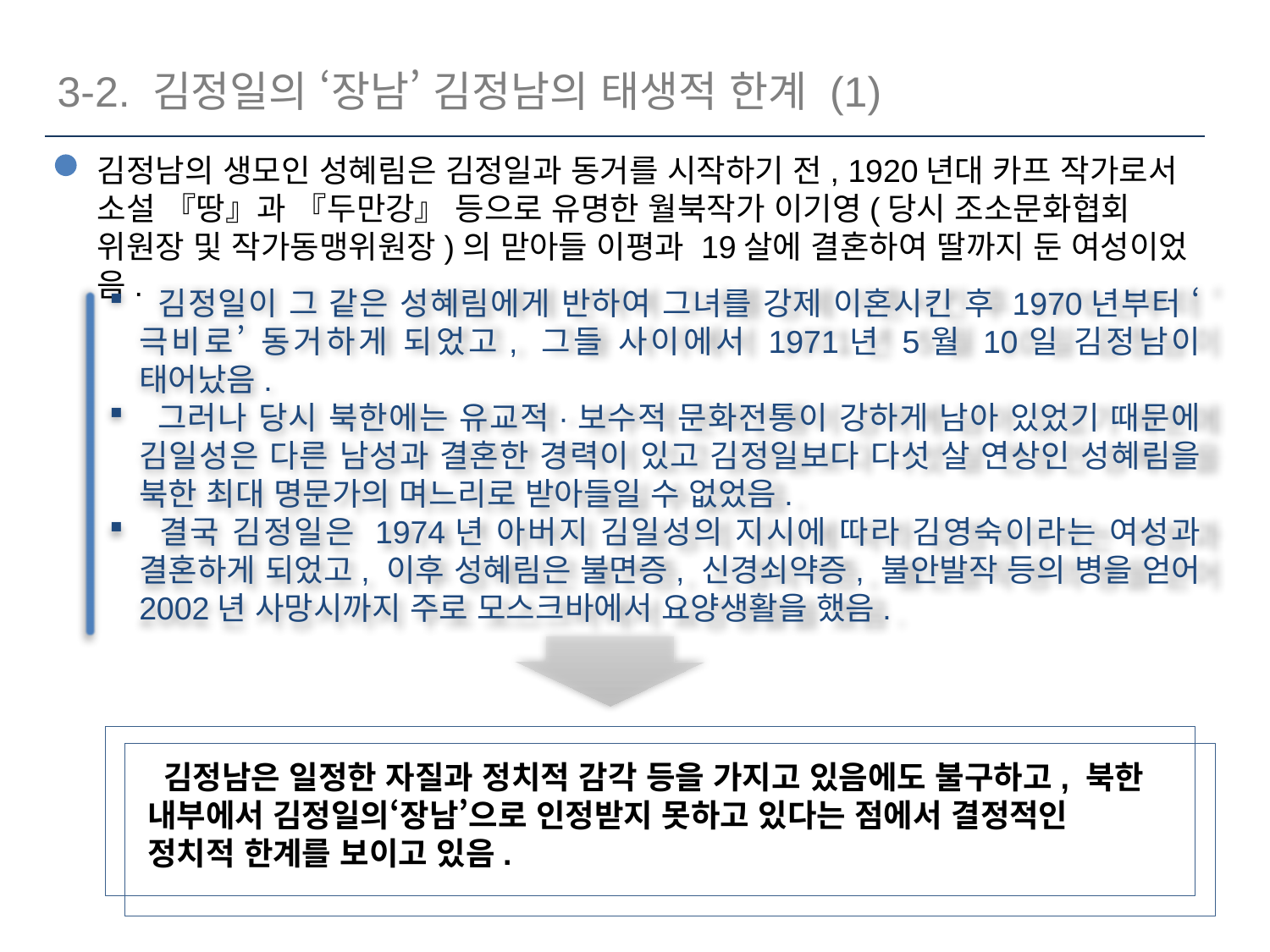

3-2. 김정일의 ‘장남’ 김정남의 태생적 한계 (1)
김정남의 생모인 성혜림은 김정일과 동거를 시작하기 전, 1920년대 카프 작가로서 소설 『땅』과 『두만강』 등으로 유명한 월북작가 이기영(당시 조소문화협회 위원장 및 작가동맹위원장)의 맏아들 이평과 19살에 결혼하여 딸까지 둔 여성이었음.

 김정일이 그 같은 성혜림에게 반하여 그녀를 강제 이혼시킨 후 1970년부터 ‘극비로’ 동거하게 되었고, 그들 사이에서 1971년 5월 10일 김정남이 태어났음.
 그러나 당시 북한에는 유교적·보수적 문화전통이 강하게 남아 있었기 때문에 김일성은 다른 남성과 결혼한 경력이 있고 김정일보다 다섯 살 연상인 성혜림을 북한 최대 명문가의 며느리로 받아들일 수 없었음.
 결국 김정일은 1974년 아버지 김일성의 지시에 따라 김영숙이라는 여성과 결혼하게 되었고, 이후 성혜림은 불면증, 신경쇠약증, 불안발작 등의 병을 얻어 2002년 사망시까지 주로 모스크바에서 요양생활을 했음.

 김정남은 일정한 자질과 정치적 감각 등을 가지고 있음에도 불구하고, 북한 내부에서 김정일의‘장남’으로 인정받지 못하고 있다는 점에서 결정적인 정치적 한계를 보이고 있음.